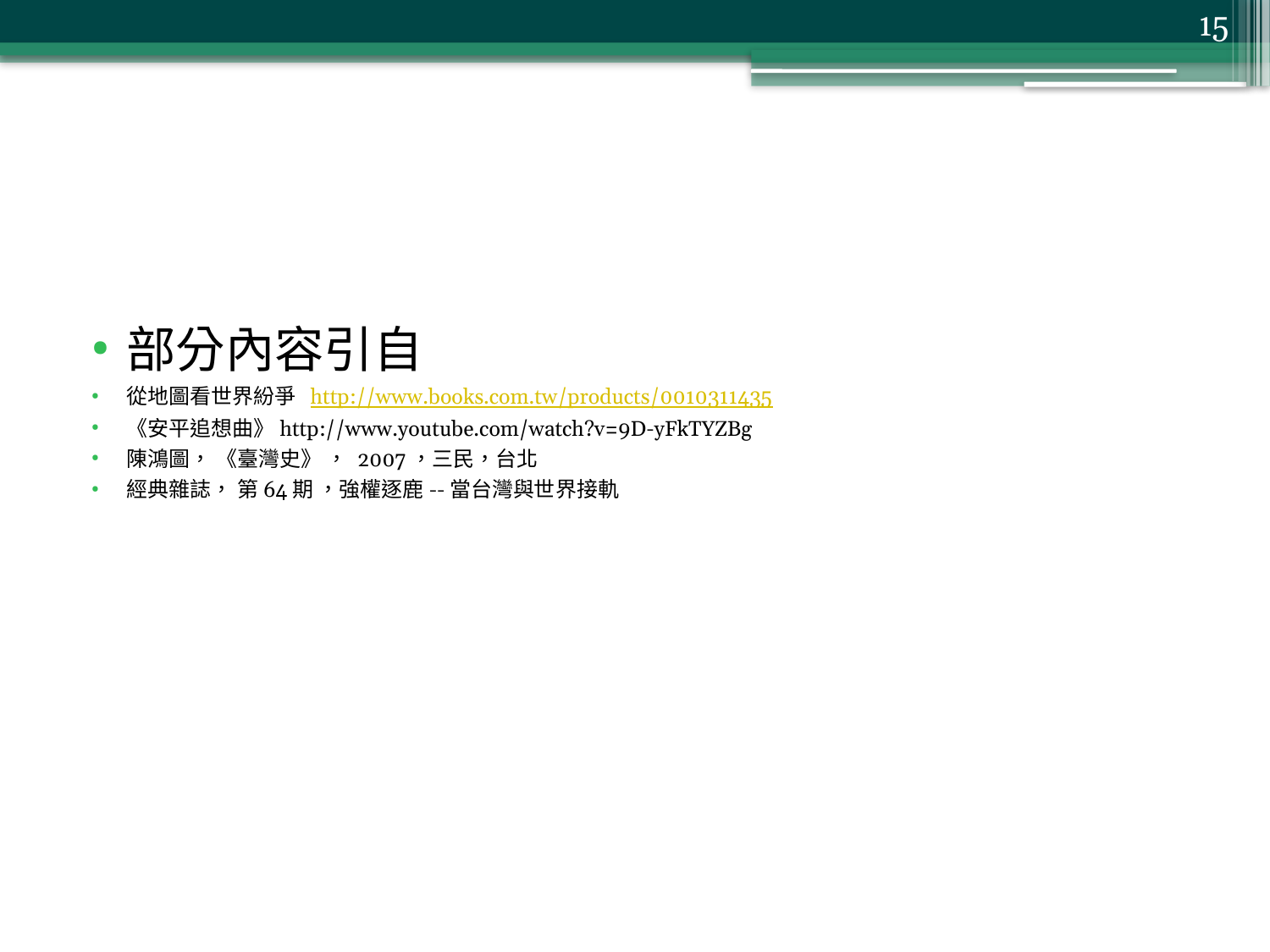

15
#
部分內容引自
從地圖看世界紛爭  http://www.books.com.tw/products/0010311435
《安平追想曲》http://www.youtube.com/watch?v=9D-yFkTYZBg
陳鴻圖， 《臺灣史》 ， 2007，三民，台北
經典雜誌， 第64期 ，強權逐鹿--當台灣與世界接軌